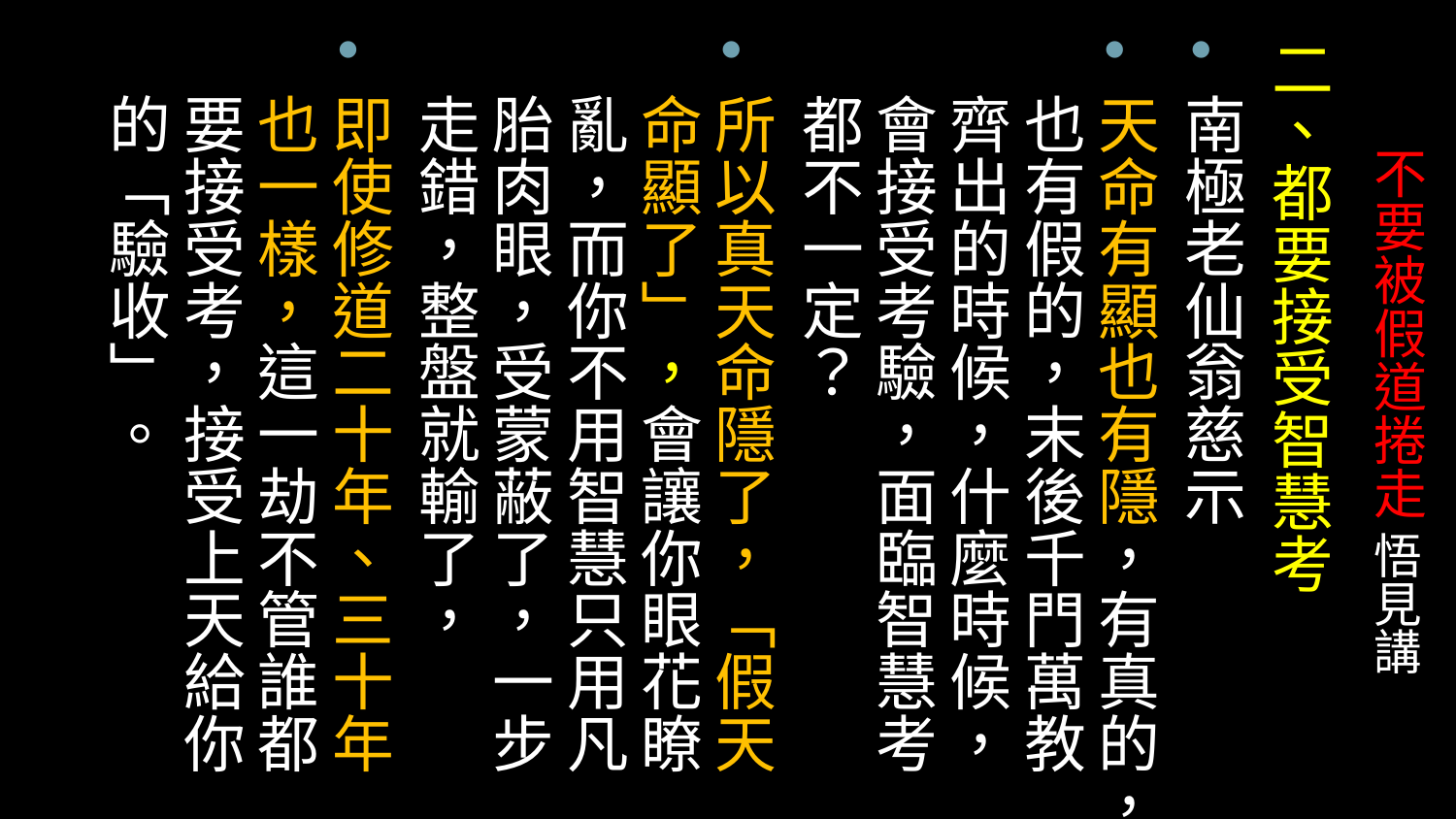

二、都要接受智慧考
南極老仙翁慈示
天命有顯也有隱，有真的，也有假的，末後千門萬教齊出的時候，什麼時候，會接受考驗，面臨智慧考都不一定？
所以真天命隱了，「假天命顯了」，會讓你眼花瞭亂，而你不用智慧只用凡胎肉眼，受蒙蔽了，一步走錯，整盤就輸了，
即使修道二十年、三十年也一樣，這一劫不管誰都要接受考，接受上天給你的「驗收」。

# 不要被假道捲走 悟見講